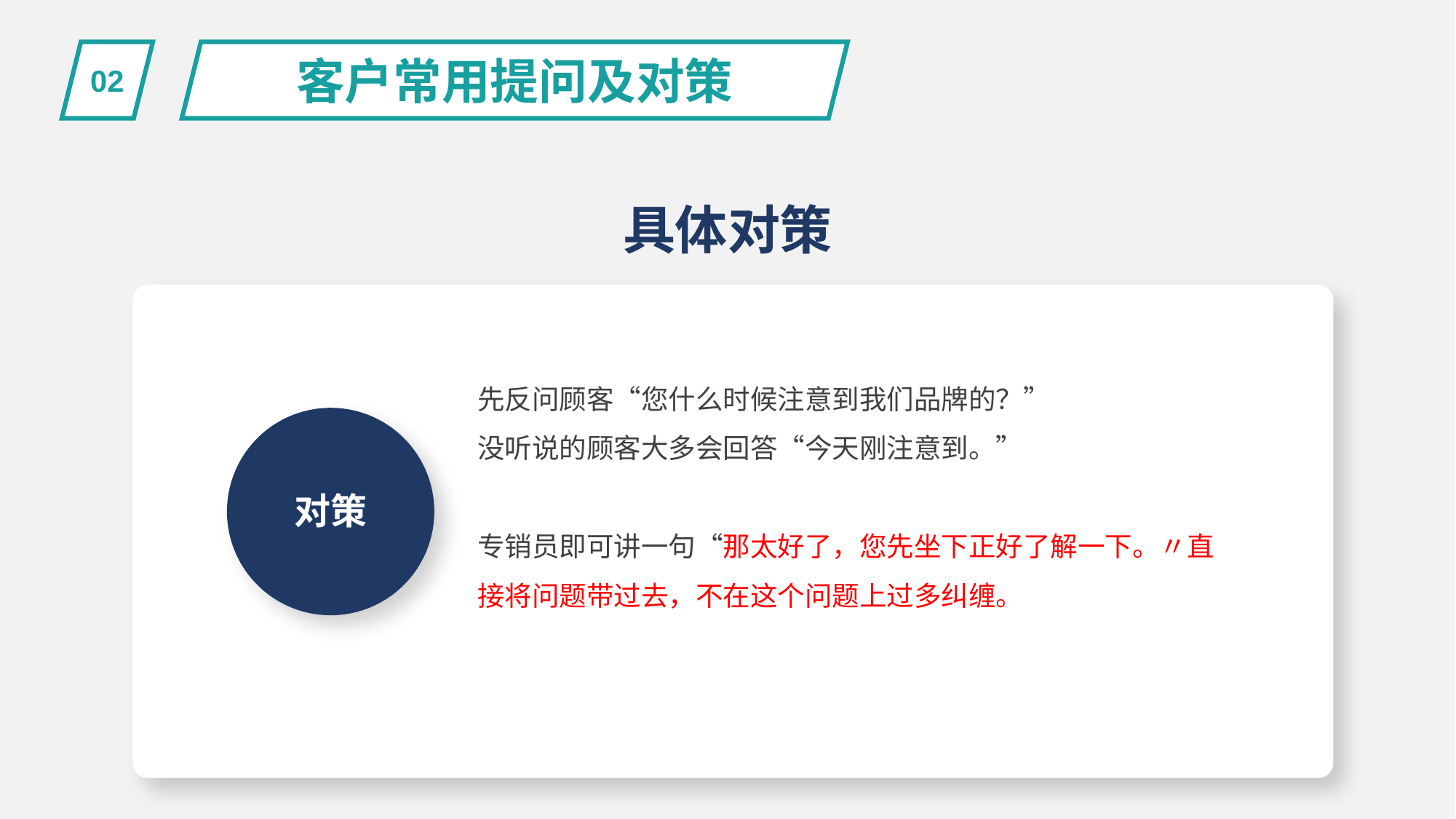

02
客户常用提问及对策
具体对策

先反问顾客“您什么时候注意到我们品牌的？”
没听说的顾客大多会回答“今天刚注意到。”

专销员即可讲一句“那太好了，您先坐下正好了解一下。〃直接将问题带过去，不在这个问题上过多纠缠。

对策